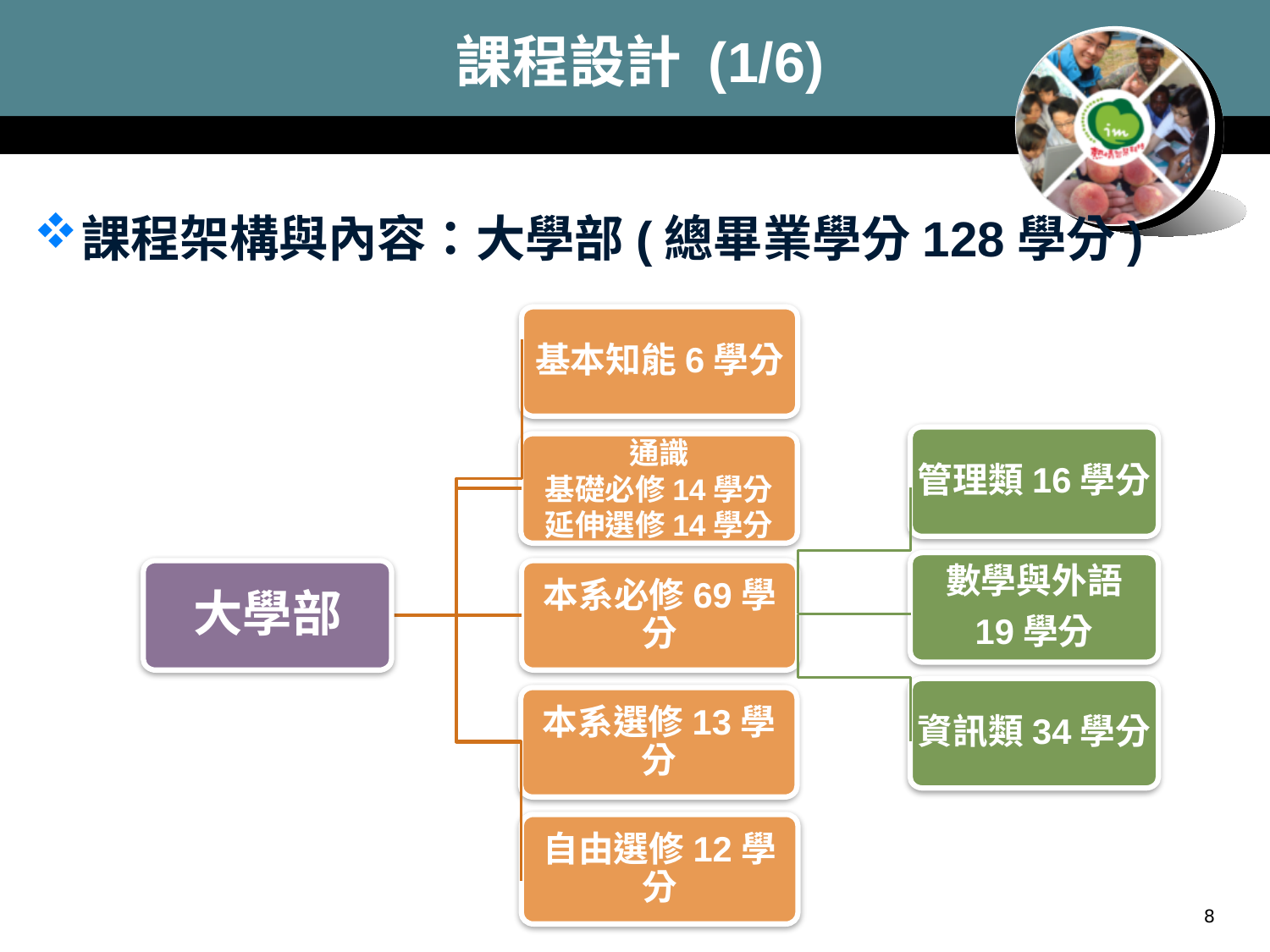

# 課程設計 (1/6)
課程架構與內容：大學部(總畢業學分128學分)

基本知能6學分
通識
基礎必修14學分
延伸選修14學分
本系必修69學分
活動宣傳
本系選修13學分
自由選修12學分
管理類16學分
數學與外語
19學分
資訊類34學分

大學部
8